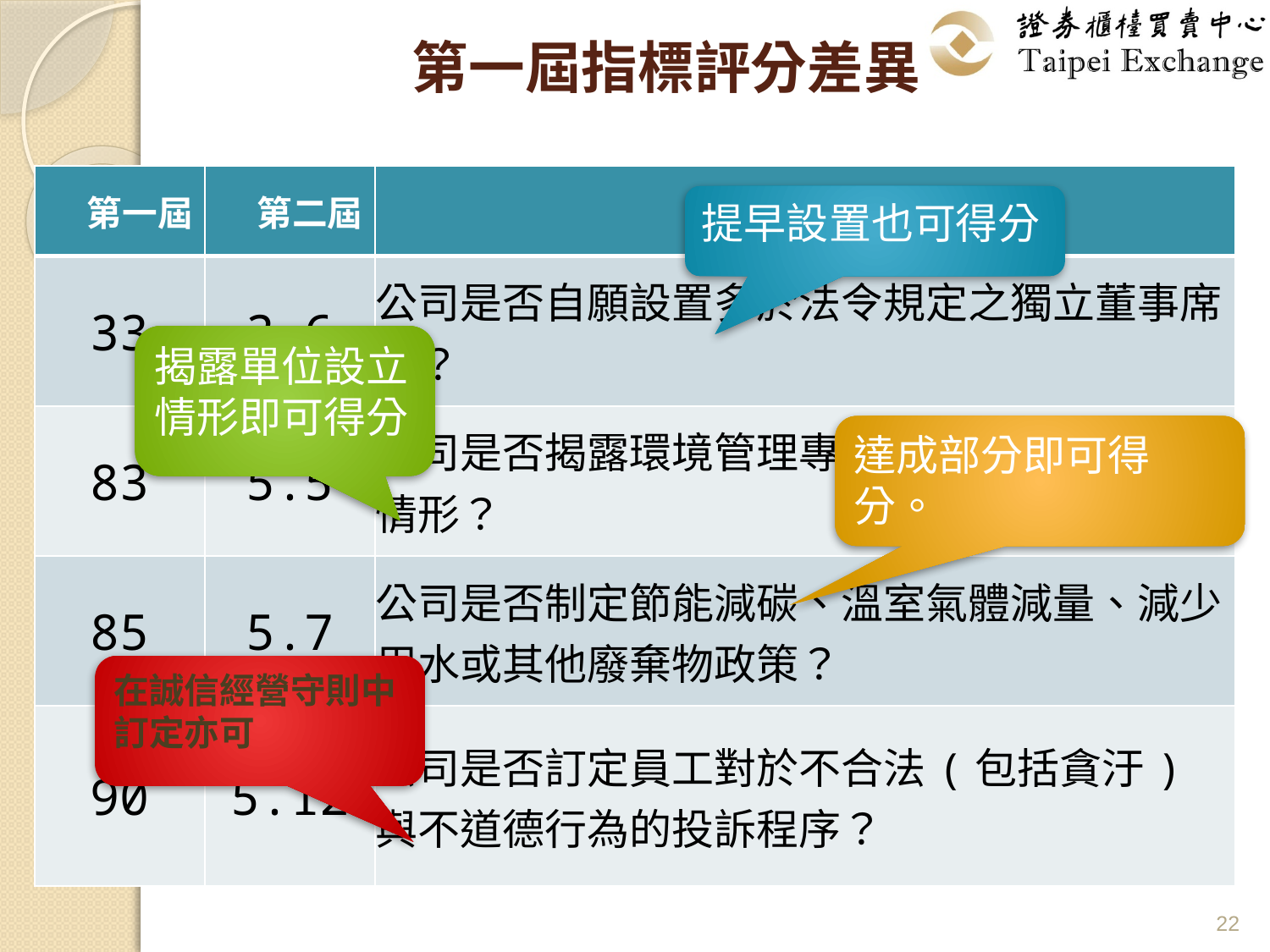

# 第一屆指標評分差異
| 第一屆 | 第二屆 | 指標內容 |
| --- | --- | --- |
| 33 | 3.6 | 公司是否自願設置多於法令規定之獨立董事席次？ |
| 83 | 5.5 | 公司是否揭露環境管理專責單位或人員之設立情形？ |
| 85 | 5.7 | 公司是否制定節能減碳、溫室氣體減量、減少用水或其他廢棄物政策？ |
| 90 | 5.12 | 公司是否訂定員工對於不合法(包括貪汙)與不道德行為的投訴程序？ |
提早設置也可得分
揭露單位設立情形即可得分
達成部分即可得分。
在誠信經營守則中訂定亦可
22